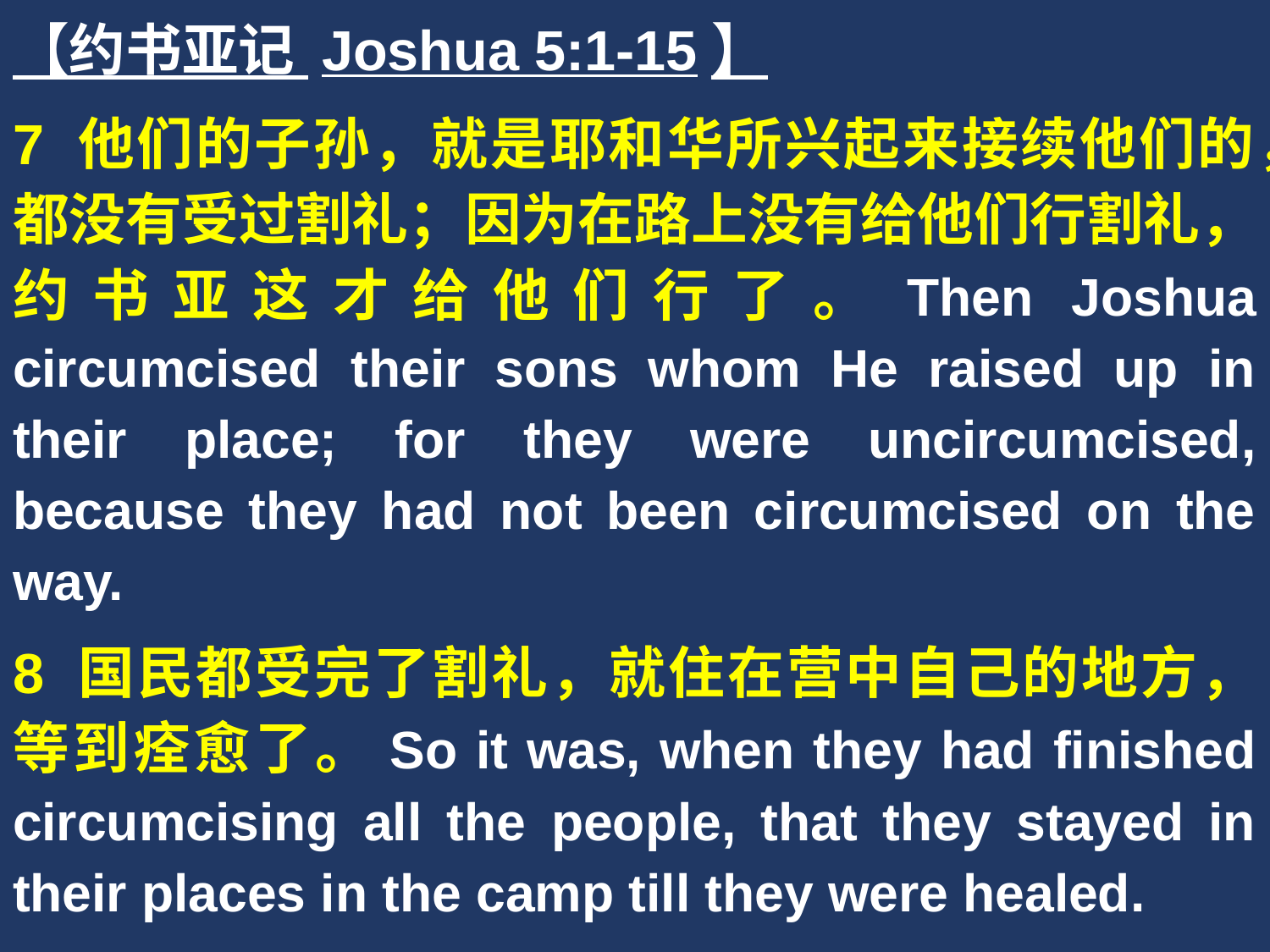

【约书亚记 Joshua 5:1-15】
7 他们的子孙，就是耶和华所兴起来接续他们的，都没有受过割礼；因为在路上没有给他们行割礼，约书亚这才给他们行了。Then Joshua circumcised their sons whom He raised up in their place; for they were uncircumcised, because they had not been circumcised on the way.
8 国民都受完了割礼，就住在营中自己的地方，等到痊愈了。So it was, when they had finished circumcising all the people, that they stayed in their places in the camp till they were healed.